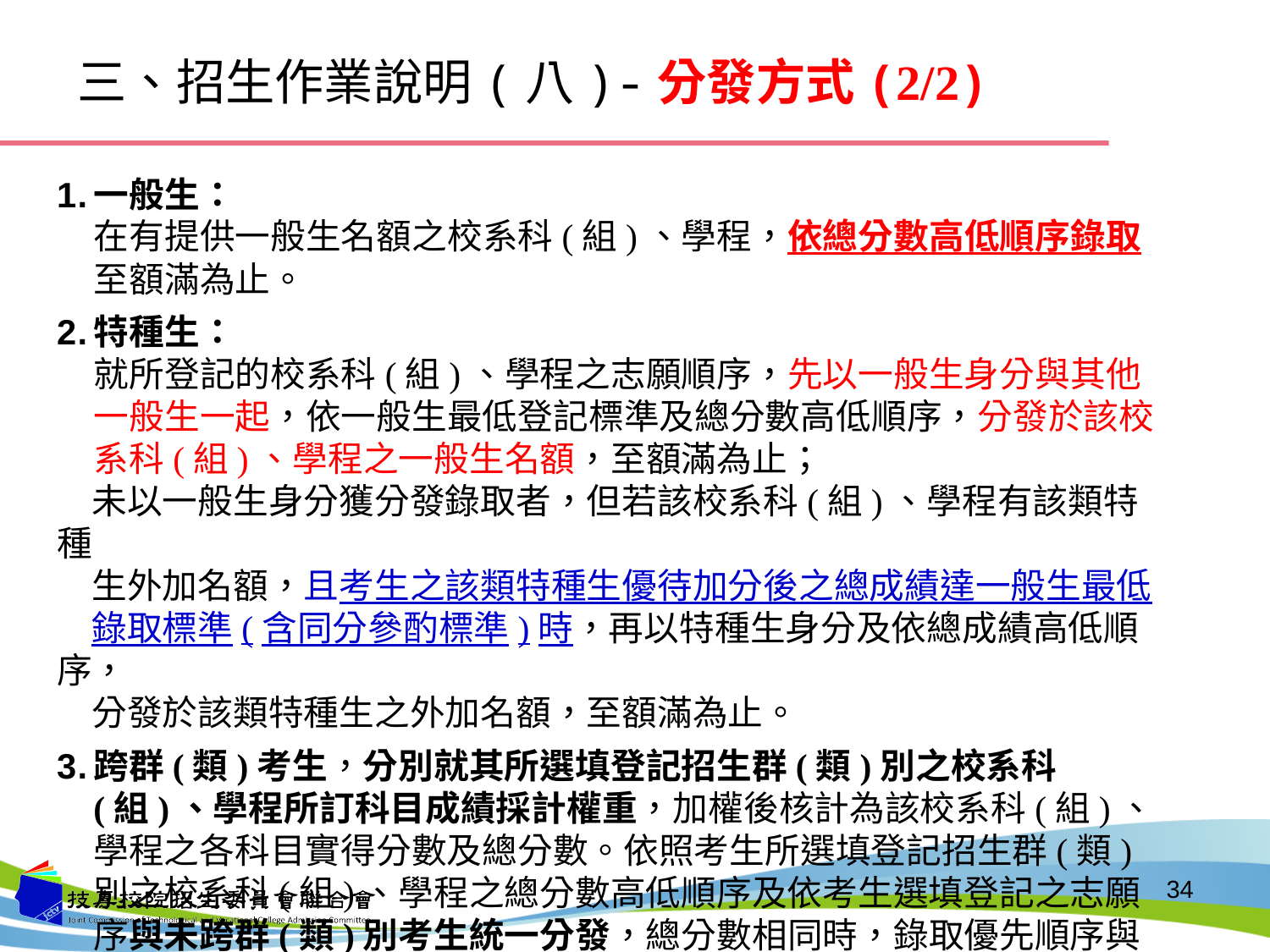

三、招生作業說明(八)-分發方式(2/2)
一般生：
在有提供一般生名額之校系科(組)、學程，依總分數高低順序錄取至額滿為止。
特種生：
就所登記的校系科(組)、學程之志願順序，先以一般生身分與其他一般生一起，依一般生最低登記標準及總分數高低順序，分發於該校系科(組)、學程之一般生名額，至額滿為止；
未以一般生身分獲分發錄取者，但若該校系科(組)、學程有該類特種
生外加名額，且考生之該類特種生優待加分後之總成績達一般生最低
錄取標準(含同分參酌標準)時，再以特種生身分及依總成績高低順序，
分發於該類特種生之外加名額，至額滿為止。
跨群(類)考生，分別就其所選填登記招生群(類)別之校系科(組)、學程所訂科目成績採計權重，加權後核計為該校系科(組)、學程之各科目實得分數及總分數。依照考生所選填登記招生群(類)別之校系科(組)、學程之總分數高低順序及依考生選填登記之志願序與未跨群(類)別考生統一分發，總分數相同時，錄取優先順序與前述原則相同。

34